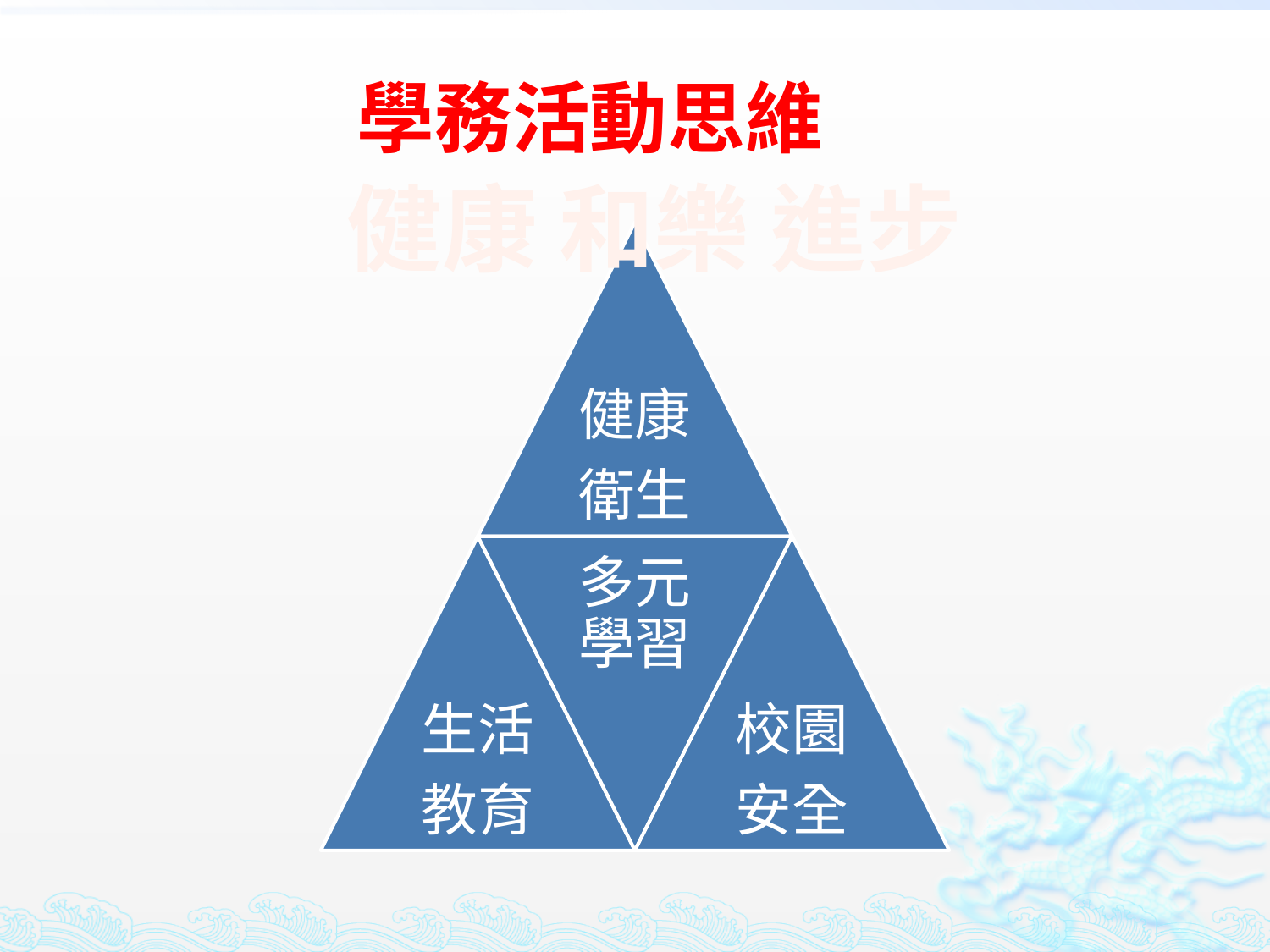

# 學務活動思維
健康 和樂 進步
健康
衛生
生活
教育
多元學習
校園
安全